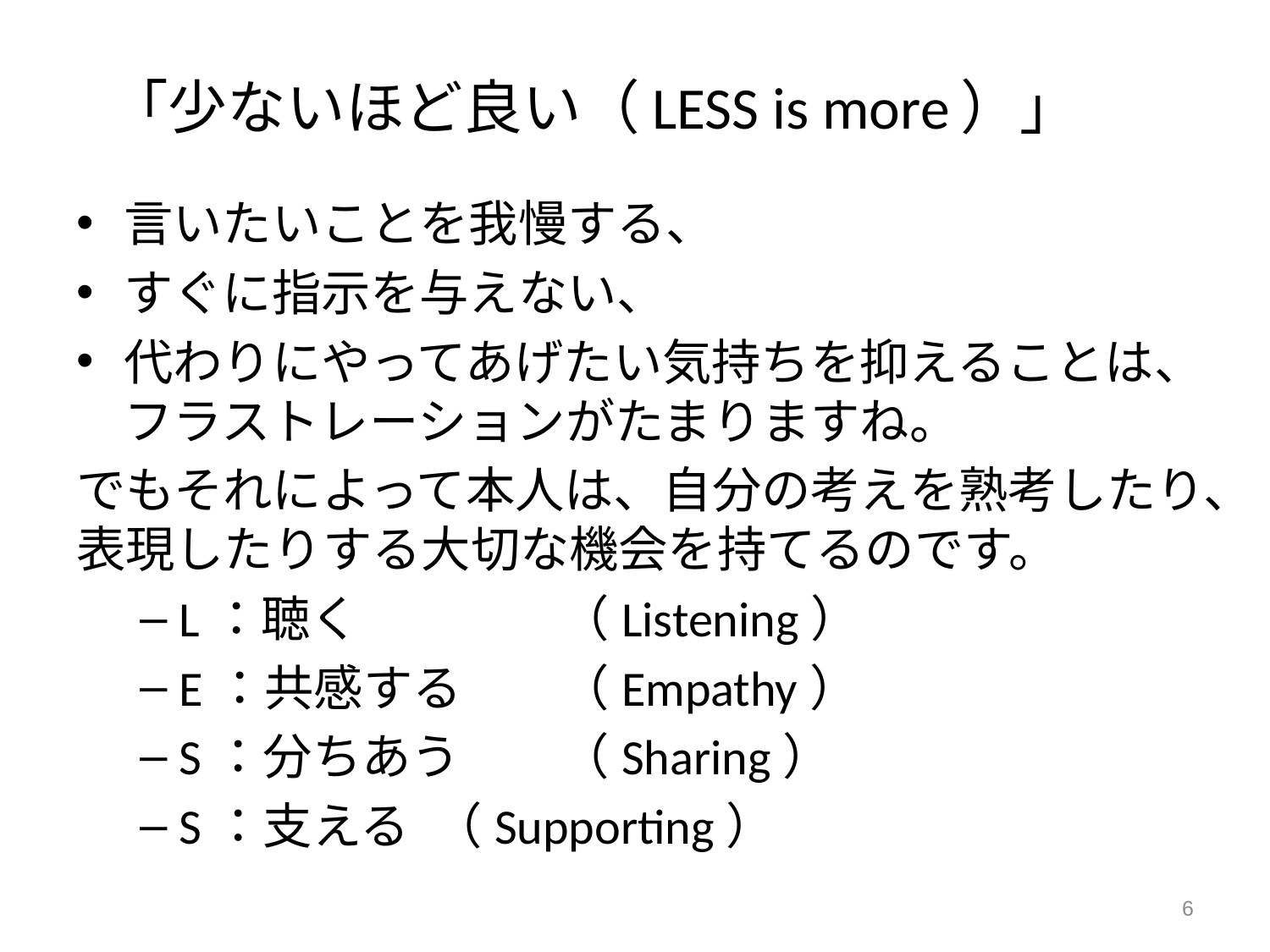

# 「少ないほど良い（LESS is more）」
言いたいことを我慢する、
すぐに指示を与えない、
代わりにやってあげたい気持ちを抑えることは、フラストレーションがたまりますね。
でもそれによって本人は、自分の考えを熟考したり、表現したりする大切な機会を持てるのです。
L：聴く		（Listening）
E：共感する	（Empathy）
S：分ちあう	（Sharing）
S：支える	（Supporting）
6